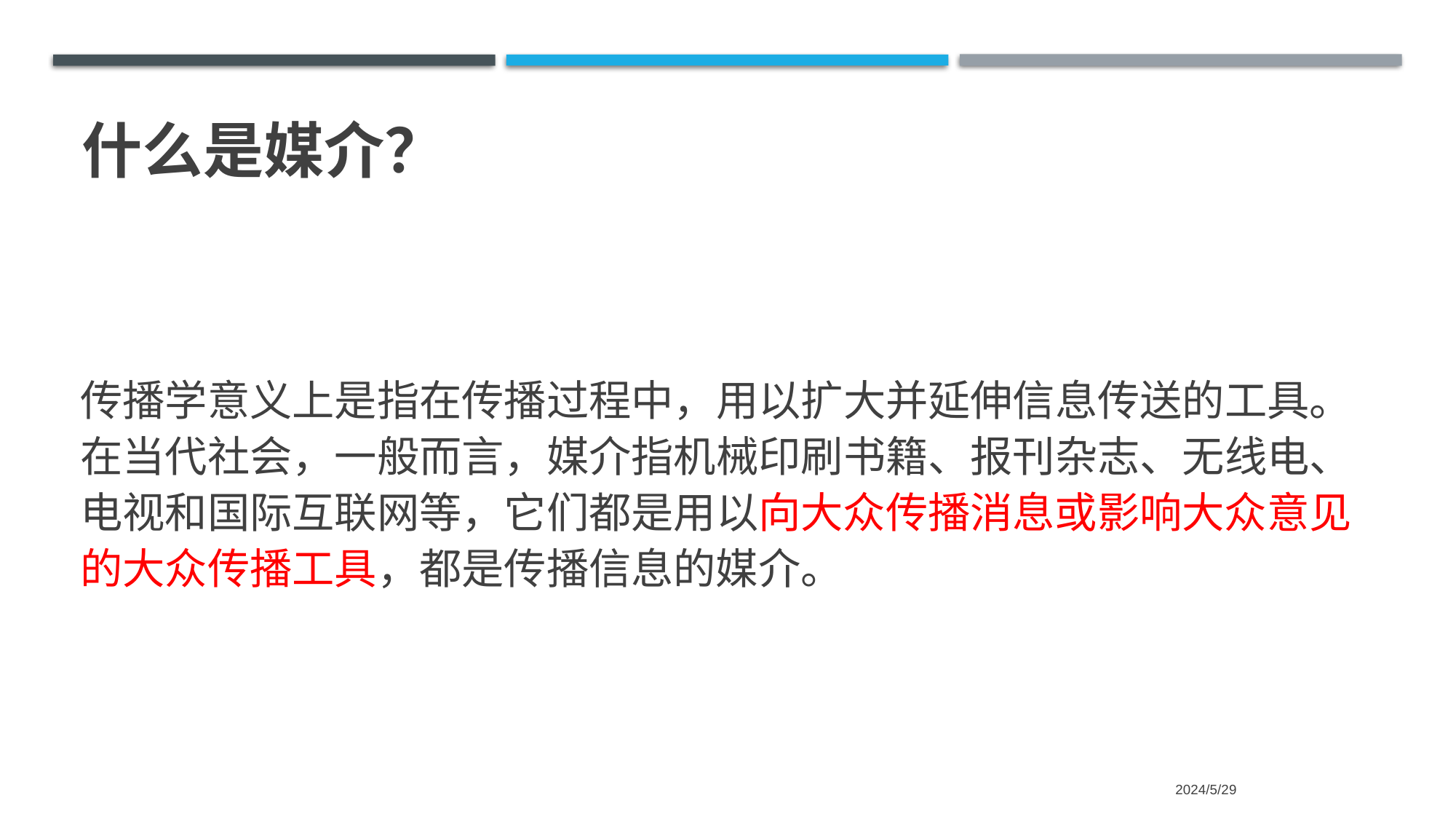

# 什么是媒介？
传播学意义上是指在传播过程中，用以扩大并延伸信息传送的工具。在当代社会，一般而言，媒介指机械印刷书籍、报刊杂志、无线电、电视和国际互联网等，它们都是用以向大众传播消息或影响大众意见的大众传播工具，都是传播信息的媒介。
2024/5/29